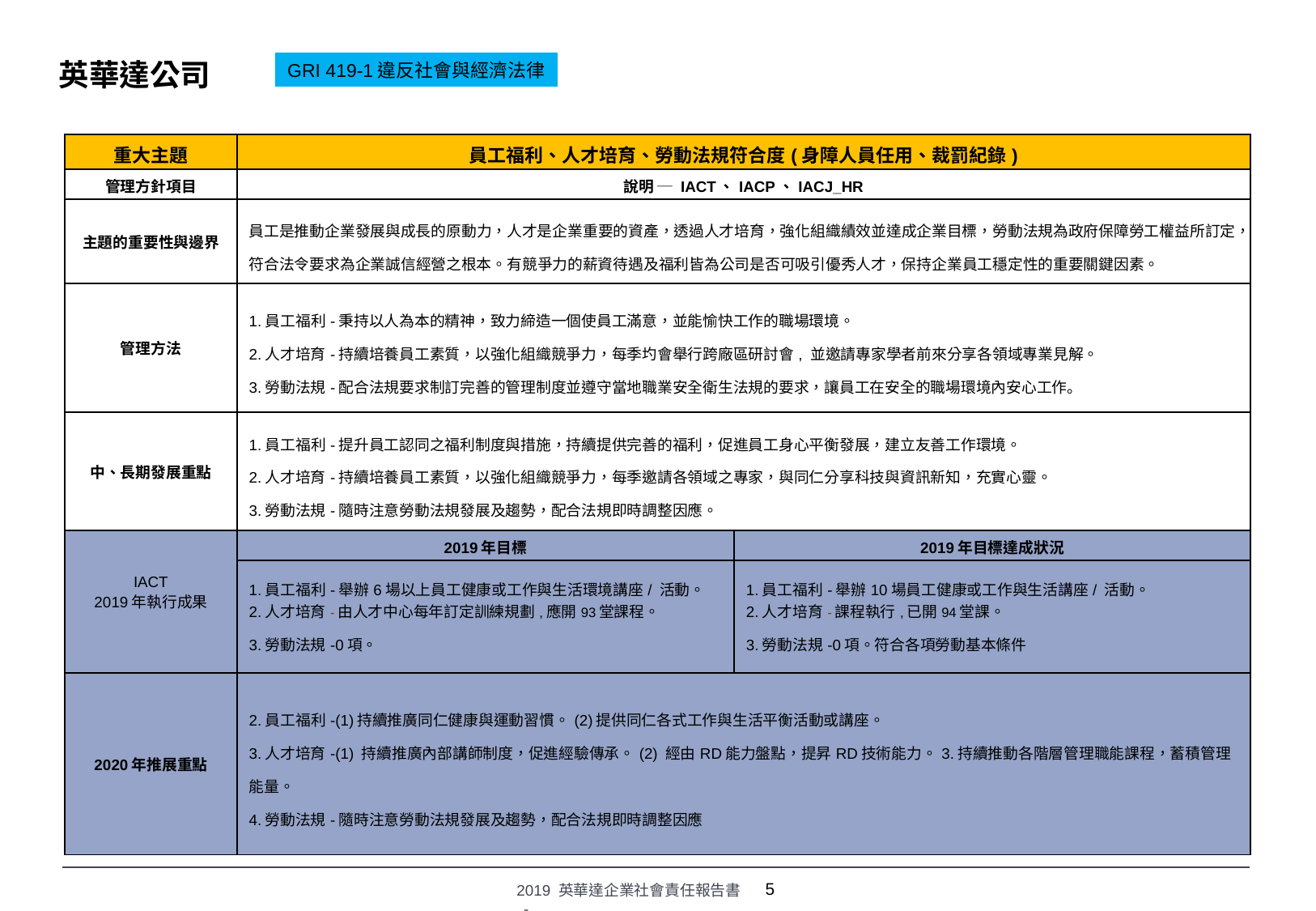

# 英華達公司
GRI 419-1違反社會與經濟法律
| 重大主題 | 員工福利、人才培育、勞動法規符合度(身障人員任用、裁罰紀錄) |  |
| --- | --- | --- |
| 管理方針項目 | 說明 ─ IACT、IACP、IACJ\_HR |  |
| 主題的重要性與邊界 | 員工是推動企業發展與成長的原動力，人才是企業重要的資產，透過人才培育，​強化組織績效並達成企業目標，勞動法規為政府保障勞工權益所訂定，符合法令要求為企業誠信經營之根本。有競爭力的薪資待遇及福利皆為公司是否可吸引優秀人才，保持企業員工穩定性的重要關鍵因素。 |  |
| 管理方法 | 1.員工福利-秉持以人為本的精神，致力締造一個使員工滿意，並能愉快工作的職場環境。 2.人才培育-持續培養員工素質，以強化組織競爭力，每季圴會舉行跨廠區研討會, 並邀請專家學者前來分享各領域專業見解。 3.勞動法規-配合法規要求制訂完善的管理制度並遵守當地職業安全衛生法規的要求，讓員工在安全的職場環境內安心工作。 |  |
| 中、長期發展重點 | 1.員工福利-提升員工認同之福利制度與措施，持續提供完善的福利，促進員工身心平衡發展，建立友善工作環境。 2.人才培育-持續培養員工素質，以強化組織競爭力，每季邀請各領域之專家，與同仁分享科技與資訊新知，充實心靈。 3.勞動法規-隨時注意勞動法規發展及趨勢，配合法規即時調整因應。 |  |
| IACT 2019年執行成果 | 2019年目標 | 2019年目標達成狀況 |
|  | 1.員工福利-舉辦6場以上員工健康或工作與生活環境講座/ 活動。 2.人才培育-由人才中心每年訂定訓練規劃,應開93堂課程。 3.勞動法規-0項。 | 1.員工福利-舉辦10場員工健康或工作與生活講座/ 活動。 2.人才培育-課程執行,已開94堂課。 3.勞動法規-0項。符合各項勞動基本條件 |
| 2020年推展重點 | 2.員工福利-(1)持續推廣同仁健康與運動習慣。(2)提供同仁各式工作與生活平衡活動或講座。 3.人才培育-(1) 持續推廣內部講師制度，促進經驗傳承。(2) 經由RD能力盤點，提昇RD技術能力。3.持續推動各階層管理職能課程，蓄積管理能量。 4.勞動法規-隨時注意勞動法規發展及趨勢，配合法規即時調整因應 |  |